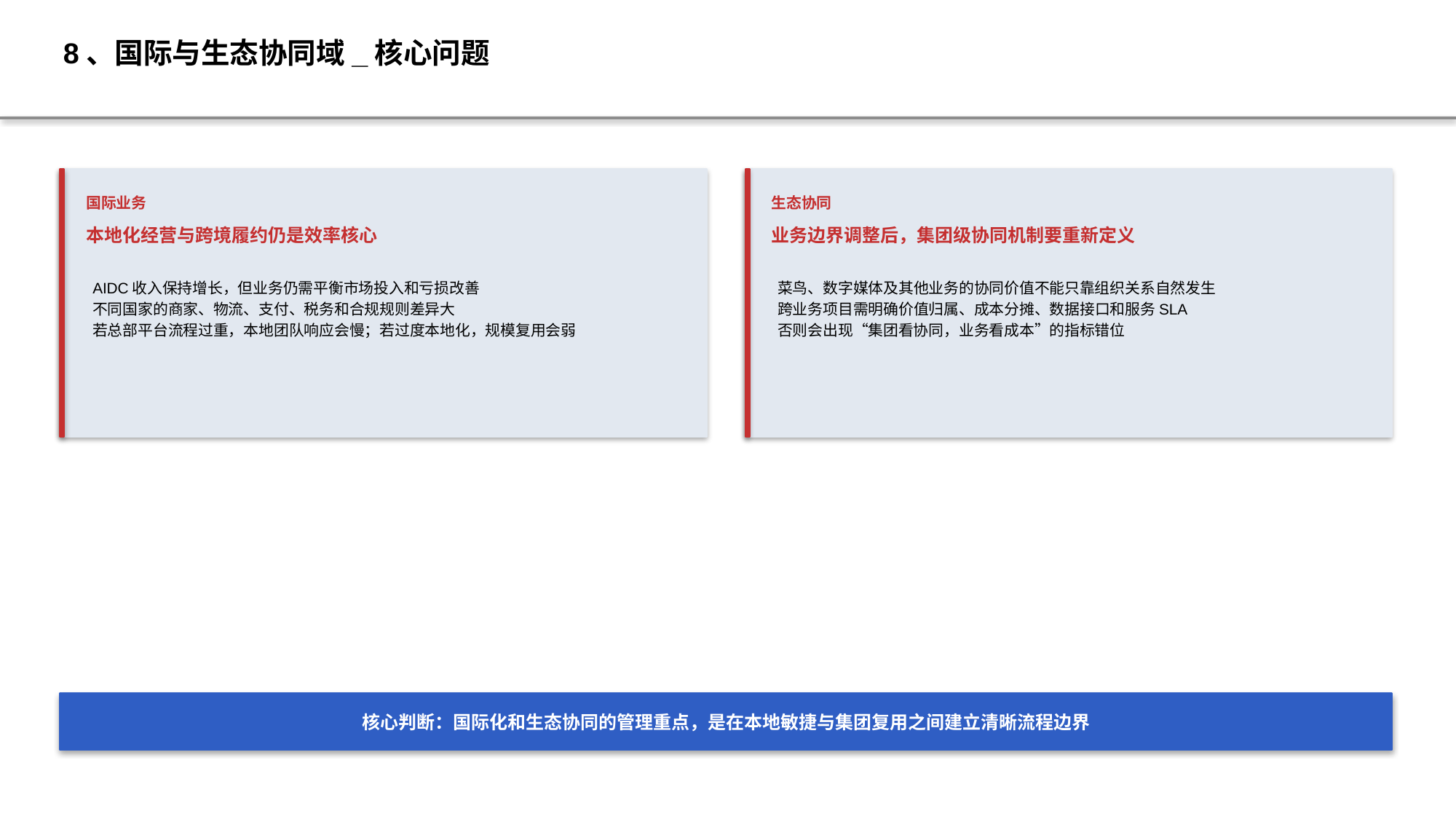

8、国际与生态协同域_核心问题

国际业务
生态协同
本地化经营与跨境履约仍是效率核心
业务边界调整后，集团级协同机制要重新定义
AIDC收入保持增长，但业务仍需平衡市场投入和亏损改善
不同国家的商家、物流、支付、税务和合规规则差异大
若总部平台流程过重，本地团队响应会慢；若过度本地化，规模复用会弱
菜鸟、数字媒体及其他业务的协同价值不能只靠组织关系自然发生
跨业务项目需明确价值归属、成本分摊、数据接口和服务SLA
否则会出现“集团看协同，业务看成本”的指标错位
核心判断：国际化和生态协同的管理重点，是在本地敏捷与集团复用之间建立清晰流程边界